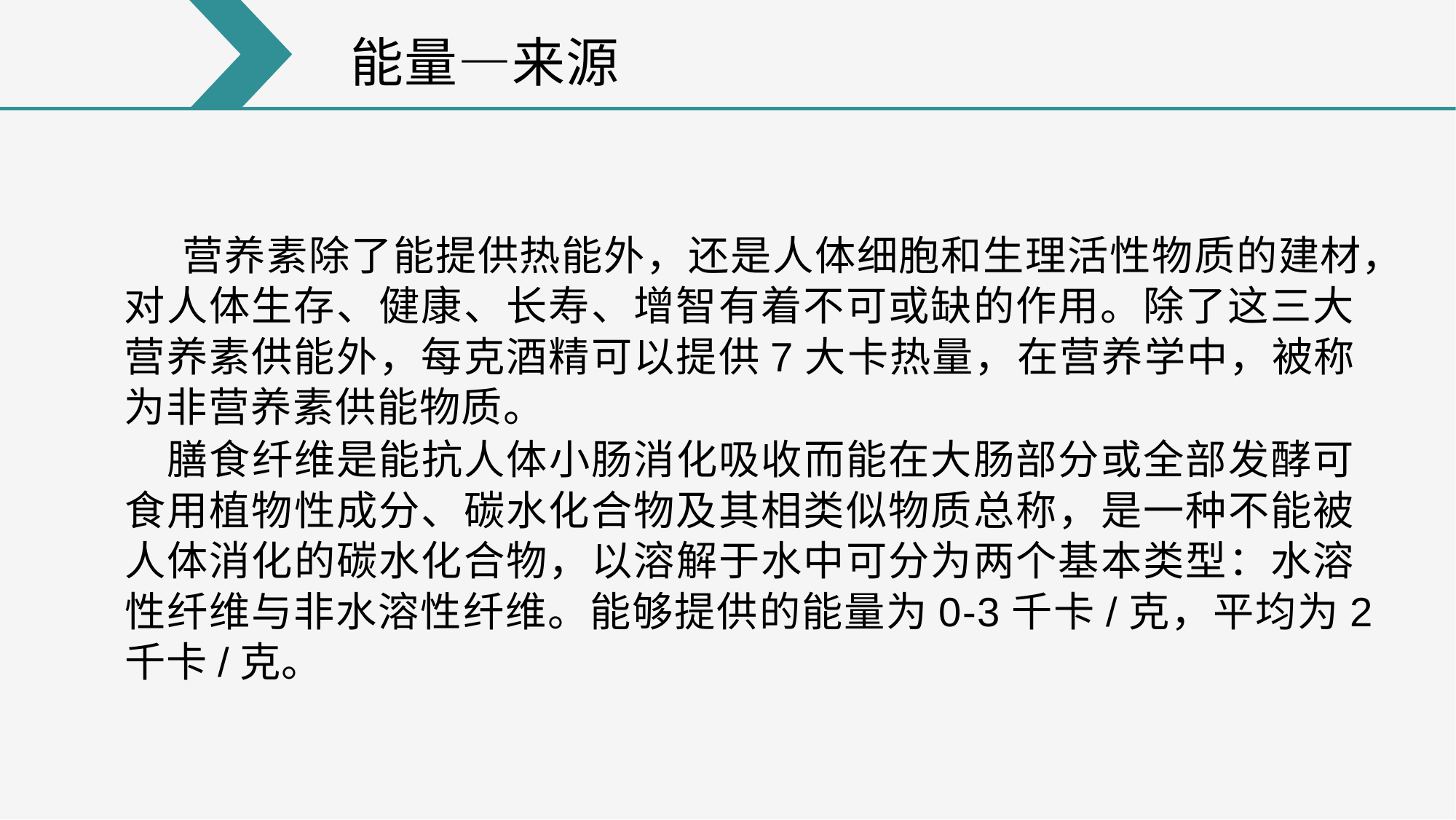

能量—来源

营养素除了能提供热能外，还是人体细胞和生理活性物质的建材， 对人体生存、健康、长寿、增智有着不可或缺的作用。除了这三大  营养素供能外，每克酒精可以提供7大卡热量，在营养学中，被称   为非营养素供能物质。
膳食纤维是能抗人体小肠消化吸收而能在大肠部分或全部发酵可  食用植物性成分、碳水化合物及其相类似物质总称，是一种不能被  人体消化的碳水化合物，以溶解于水中可分为两个基本类型：水溶  性纤维与非水溶性纤维。能够提供的能量为0-3千卡/克，平均为2   千卡/克。